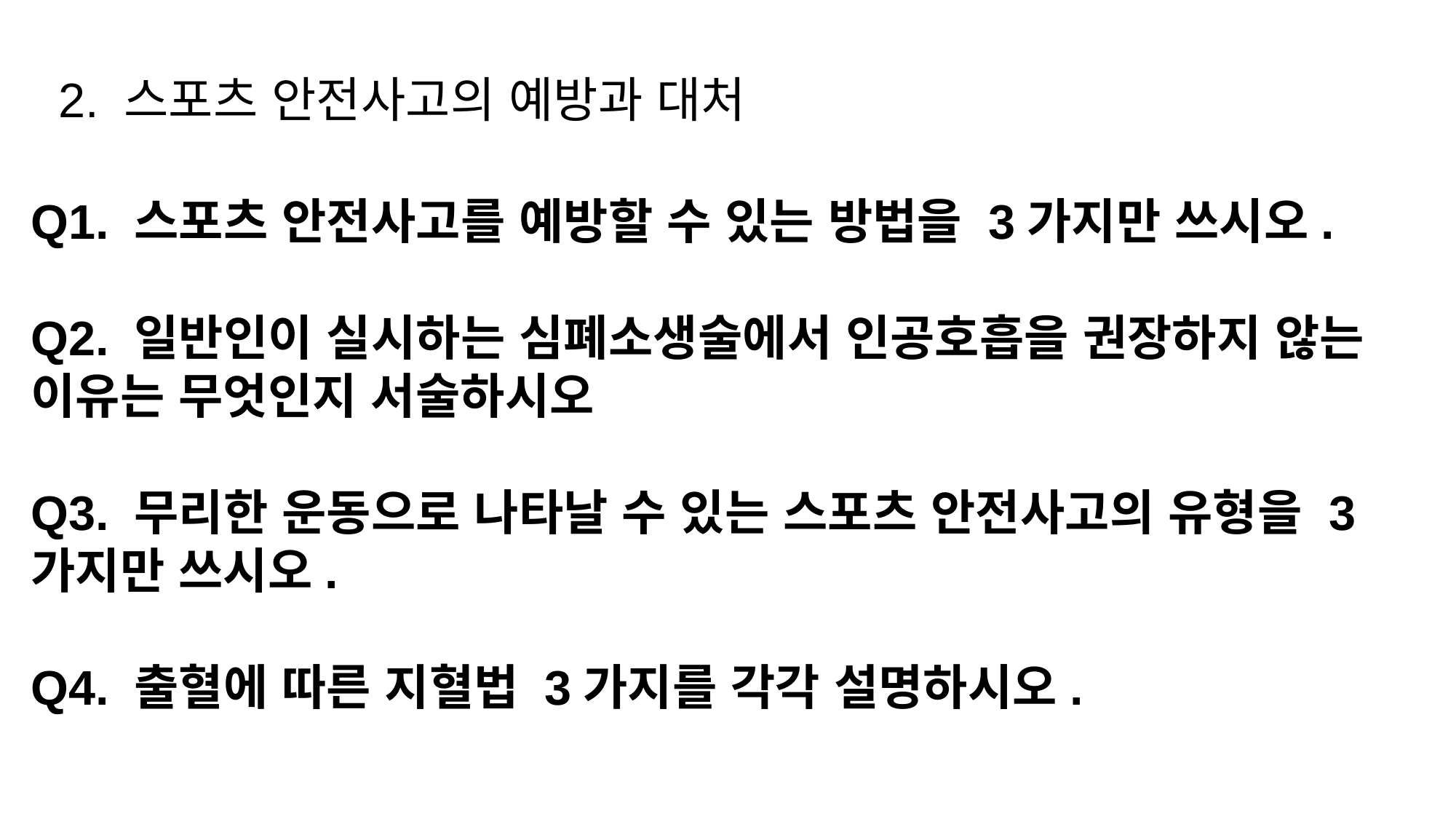

2. 스포츠 안전사고의 예방과 대처
Q1. 스포츠 안전사고를 예방할 수 있는 방법을 3가지만 쓰시오.

Q2. 일반인이 실시하는 심폐소생술에서 인공호흡을 권장하지 않는 이유는 무엇인지 서술하시오

Q3. 무리한 운동으로 나타날 수 있는 스포츠 안전사고의 유형을 3가지만 쓰시오.

Q4. 출혈에 따른 지혈법 3가지를 각각 설명하시오.